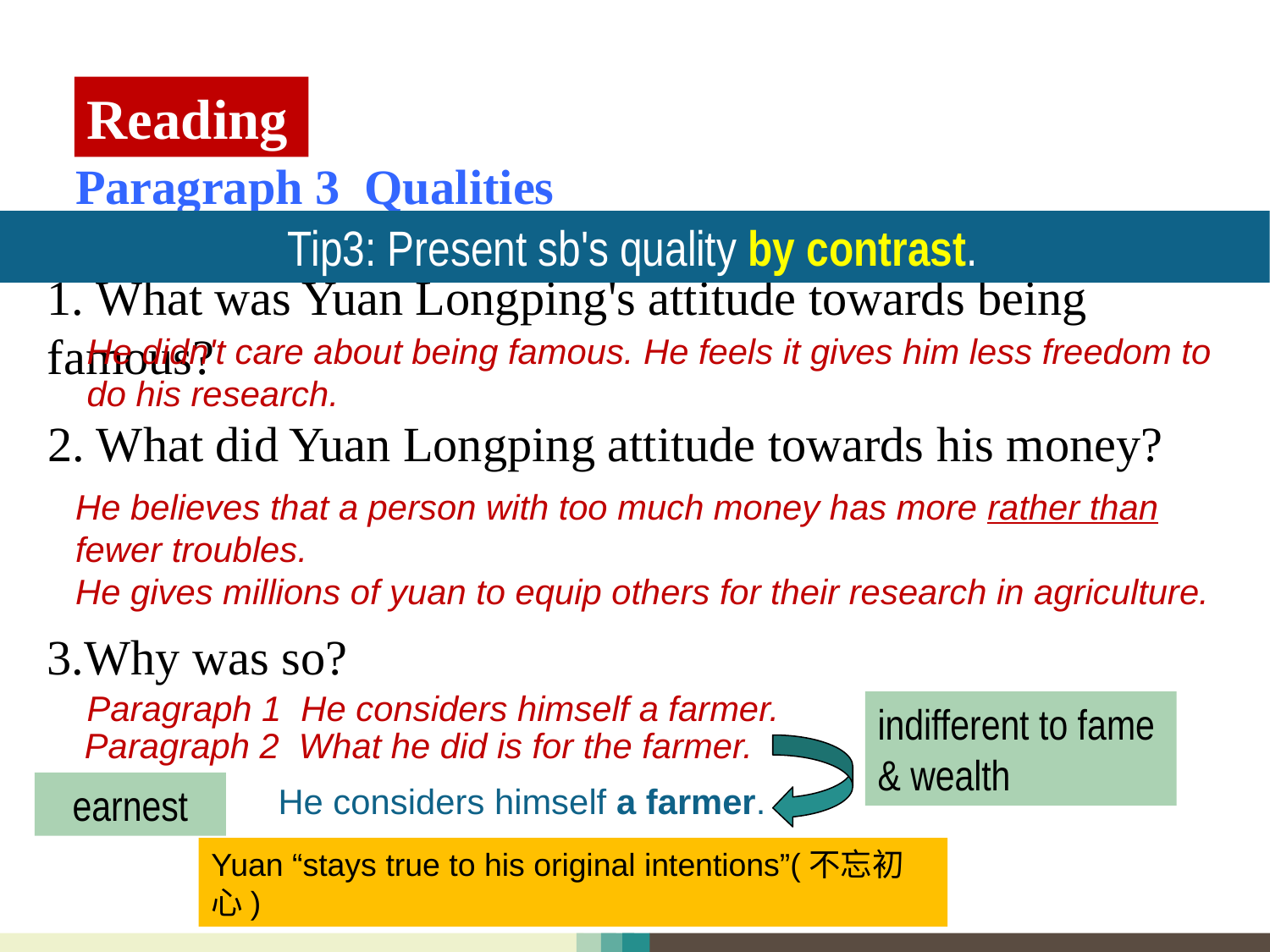

Reading
Paragraph 3  Qualities
Focus on the CONTRAST
Tip3: Present sb's quality by contrast.
1. What was Yuan Longping's attitude towards being famous?
He didn't care about being famous. He feels it gives him less freedom to do his research.
2. What did Yuan Longping attitude towards his money?
He believes that a person with too much money has more rather than fewer troubles.
He gives millions of yuan to equip others for their research in agriculture.
3.Why was so?
Paragraph 1  He considers himself a farmer.
indifferent to fame & wealth
Paragraph 2  What he did is for the farmer.

earnest
He considers himself a farmer.
Yuan “stays true to his original intentions”(不忘初心)